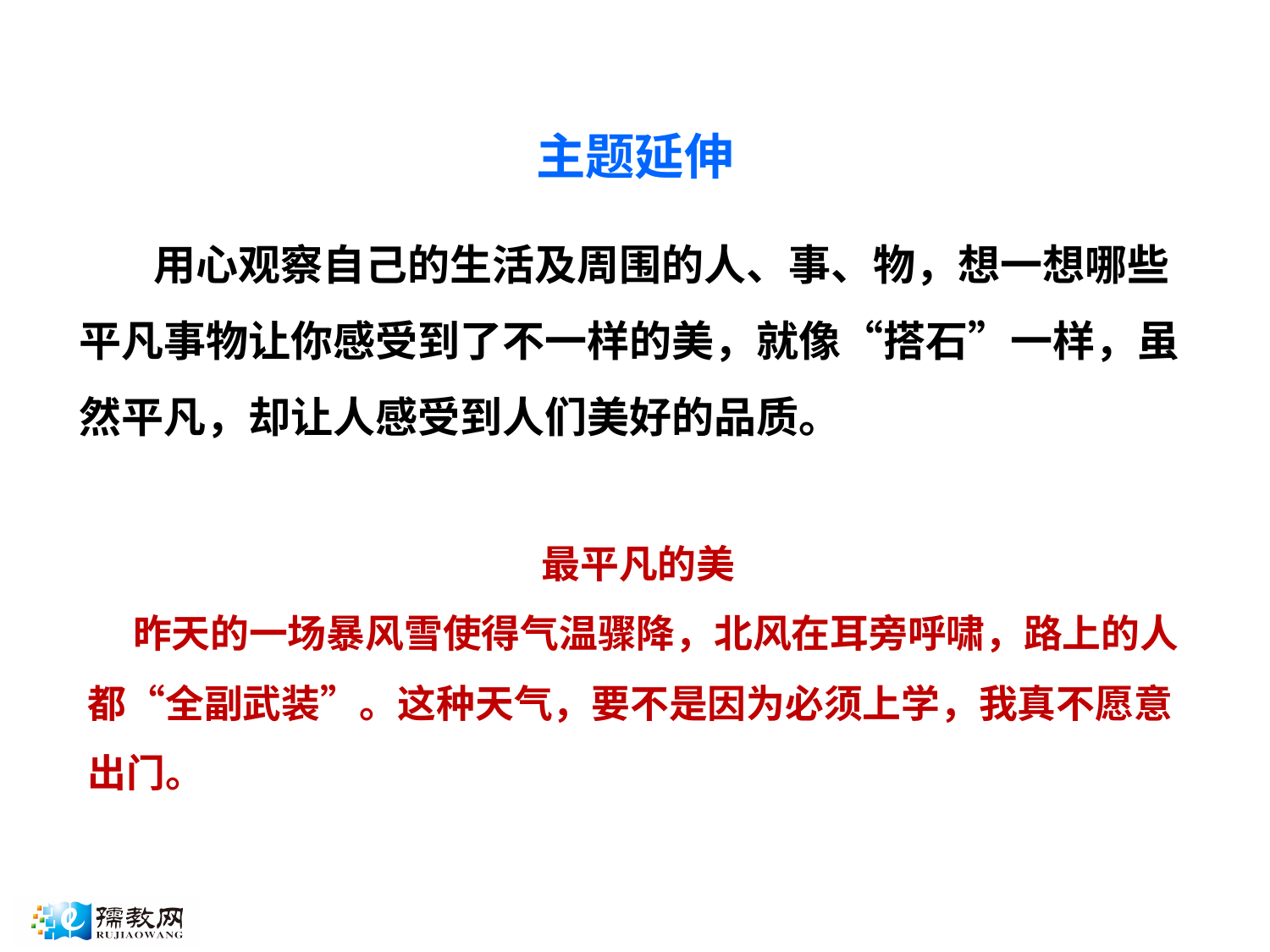

主题延伸
用心观察自己的生活及周围的人、事、物，想一想哪些平凡事物让你感受到了不一样的美，就像“搭石”一样，虽然平凡，却让人感受到人们美好的品质。
最平凡的美
    昨天的一场暴风雪使得气温骤降，北风在耳旁呼啸，路上的人都“全副武装”。这种天气，要不是因为必须上学，我真不愿意出门。